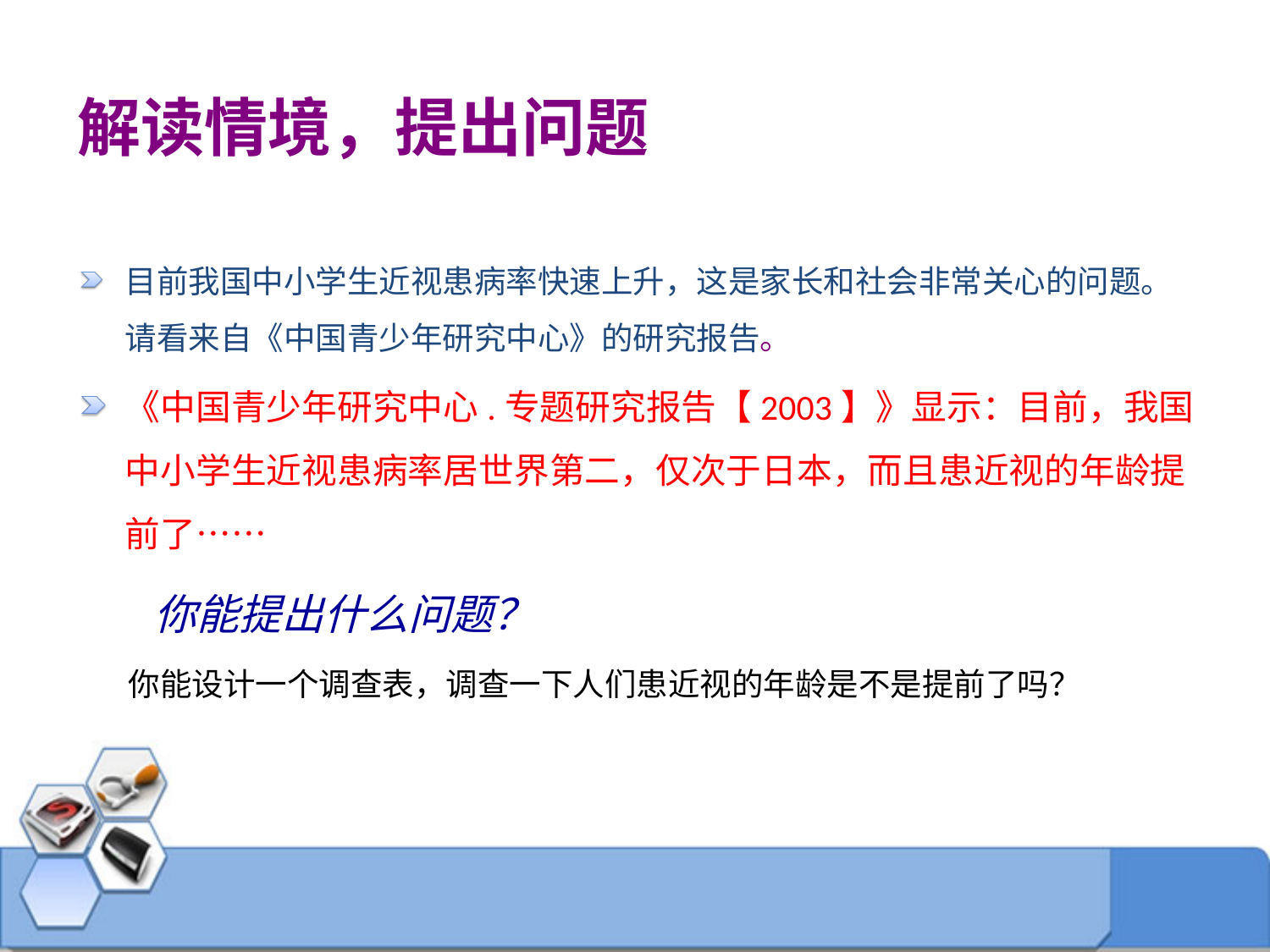

# 解读情境，提出问题
目前我国中小学生近视患病率快速上升，这是家长和社会非常关心的问题。请看来自《中国青少年研究中心》的研究报告。
《中国青少年研究中心.专题研究报告【2003】》显示：目前，我国中小学生近视患病率居世界第二，仅次于日本，而且患近视的年龄提前了……
       你能提出什么问题？
      你能设计一个调查表，调查一下人们患近视的年龄是不是提前了吗？